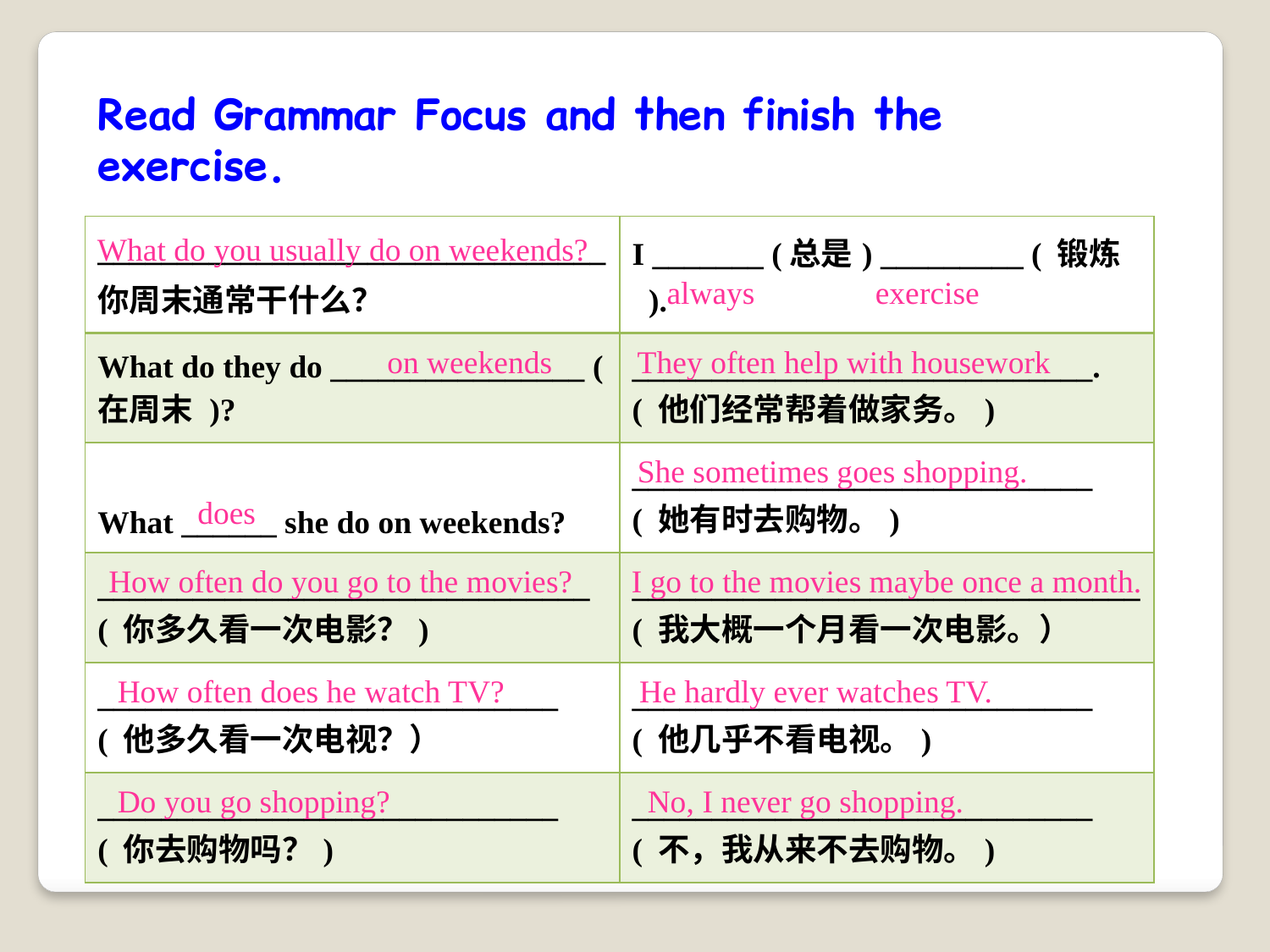

Read Grammar Focus and then finish the exercise.
| \_\_\_\_\_\_\_\_\_\_\_\_\_\_\_\_\_\_\_\_\_\_\_\_\_\_\_\_\_\_\_\_ 你周末通常干什么？ | I \_\_\_\_\_\_\_ (总是) \_\_\_\_\_\_\_\_\_ ( 锻炼 ). |
| --- | --- |
| What do they do \_\_\_\_\_\_\_\_\_\_\_\_\_\_\_\_ ( 在周末 )? | \_\_\_\_\_\_\_\_\_\_\_\_\_\_\_\_\_\_\_\_\_\_\_\_\_\_\_\_\_.( 他们经常帮着做家务。) |
| What \_\_\_\_\_\_ she do on weekends? | \_\_\_\_\_\_\_\_\_\_\_\_\_\_\_\_\_\_\_\_\_\_\_\_\_\_\_\_\_ ( 她有时去购物。) |
| \_\_\_\_\_\_\_\_\_\_\_\_\_\_\_\_\_\_\_\_\_\_\_\_\_\_\_\_\_\_\_ ( 你多久看一次电影？) | \_\_\_\_\_\_\_\_\_\_\_\_\_\_\_\_\_\_\_\_\_\_\_\_\_\_\_\_\_\_\_\_ ( 我大概一个月看一次电影。） |
| \_\_\_\_\_\_\_\_\_\_\_\_\_\_\_\_\_\_\_\_\_\_\_\_\_\_\_\_\_ ( 他多久看一次电视？） | \_\_\_\_\_\_\_\_\_\_\_\_\_\_\_\_\_\_\_\_\_\_\_\_\_\_\_\_\_ ( 他几乎不看电视。) |
| \_\_\_\_\_\_\_\_\_\_\_\_\_\_\_\_\_\_\_\_\_\_\_\_\_\_\_\_\_ ( 你去购物吗？) | \_\_\_\_\_\_\_\_\_\_\_\_\_\_\_\_\_\_\_\_\_\_\_\_\_\_\_\_\_ ( 不，我从来不去购物。) |
What do you usually do on weekends?
always               exercise
on weekends
They often help with housework
She sometimes goes shopping.
does
How often do you go to the movies?
I go to the movies maybe once a month.
How often does he watch TV?
He hardly ever watches TV.
Do you go shopping?
No, I never go shopping.